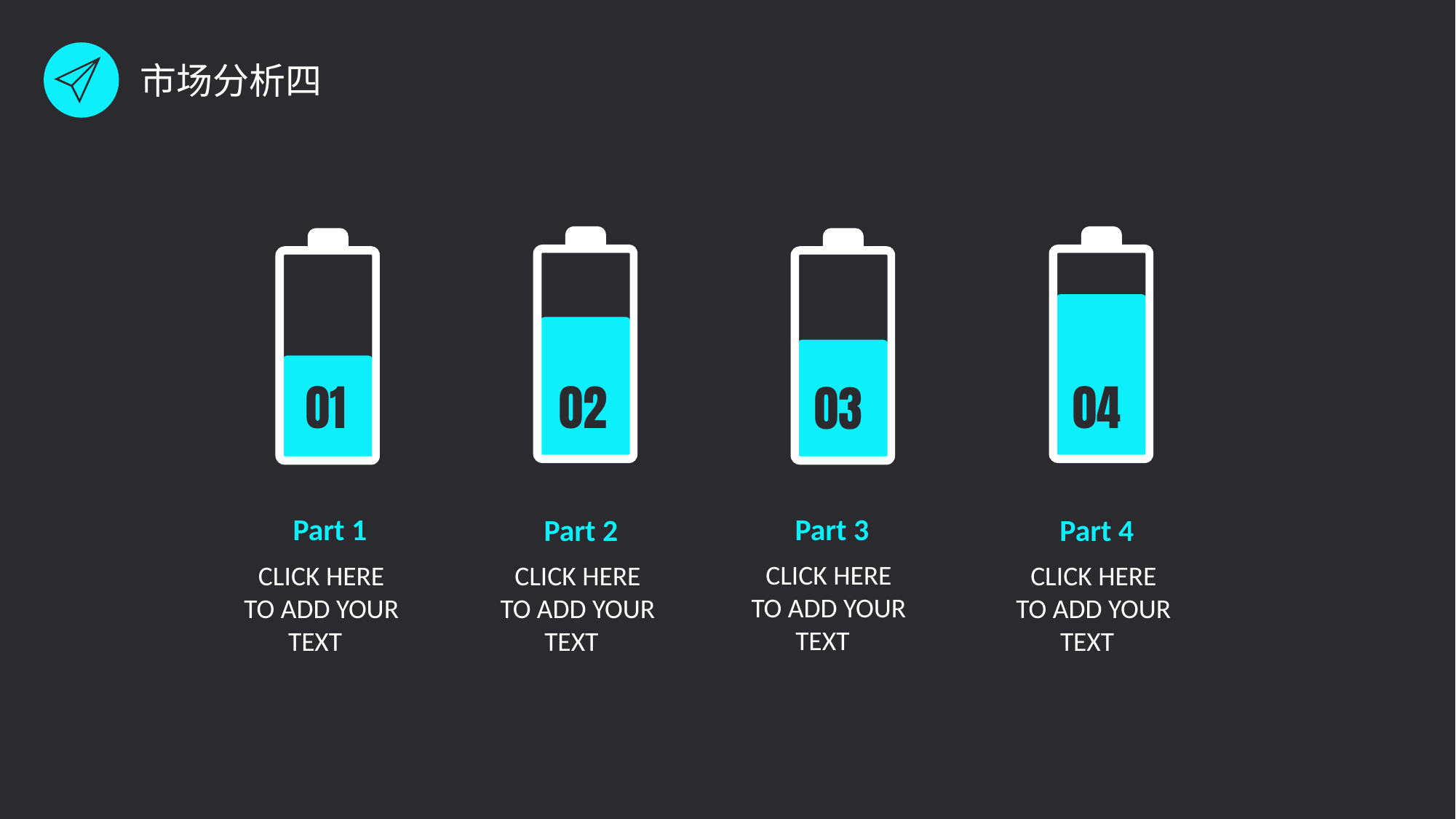

市场分析四

04
01
02
03
Part 1
Part 3
Part 2
Part 4
CLICK HERE TO ADD YOUR TEXT
CLICK HERE TO ADD YOUR TEXT
CLICK HERE TO ADD YOUR TEXT
CLICK HERE TO ADD YOUR TEXT